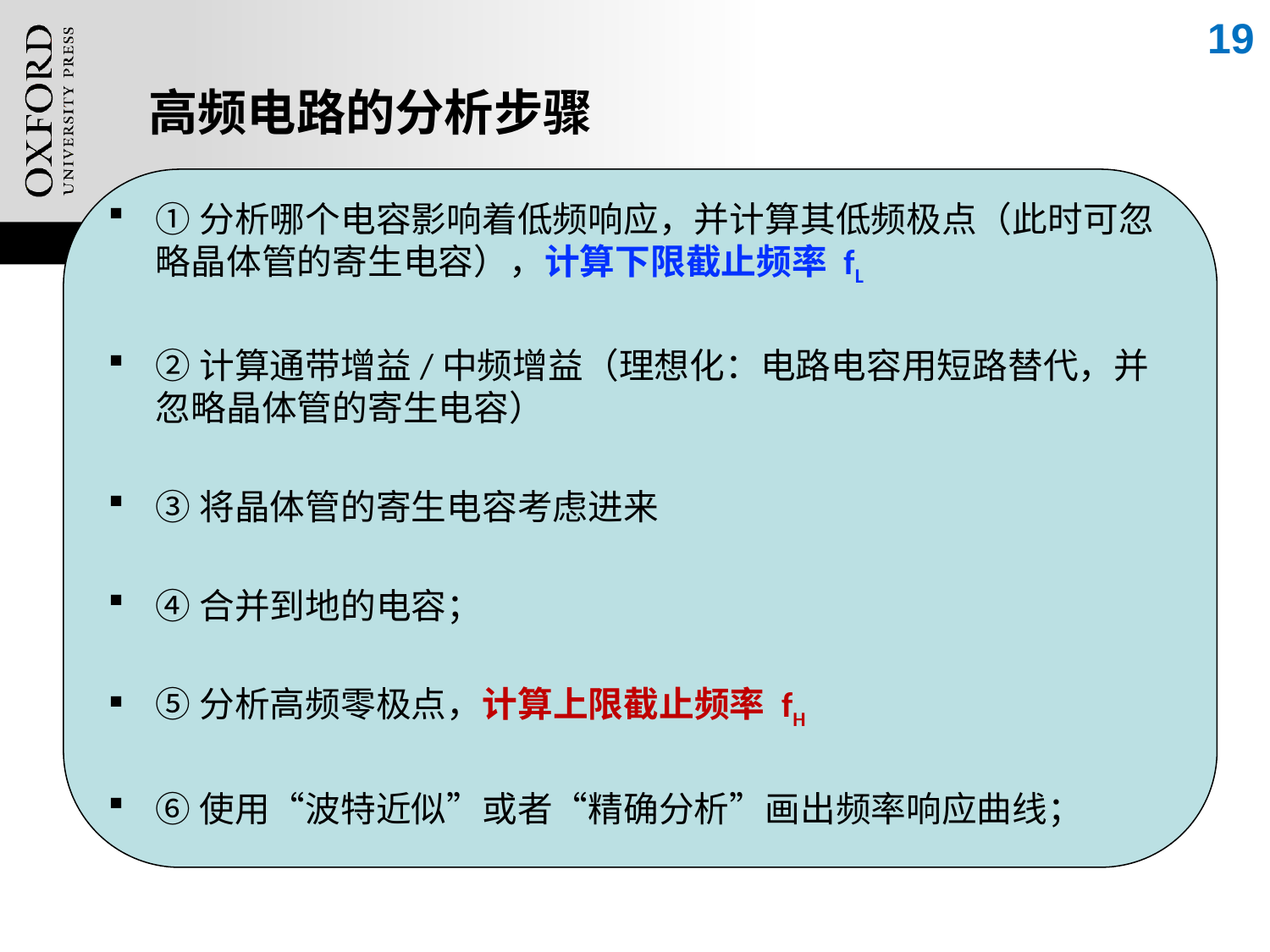

19
# 高频电路的分析步骤

①分析哪个电容影响着低频响应，并计算其低频极点（此时可忽略晶体管的寄生电容），计算下限截止频率 fL

②计算通带增益/中频增益（理想化：电路电容用短路替代，并忽略晶体管的寄生电容）

③将晶体管的寄生电容考虑进来

④合并到地的电容；

⑤分析高频零极点，计算上限截止频率 fH

⑥使用“波特近似”或者“精确分析”画出频率响应曲线；